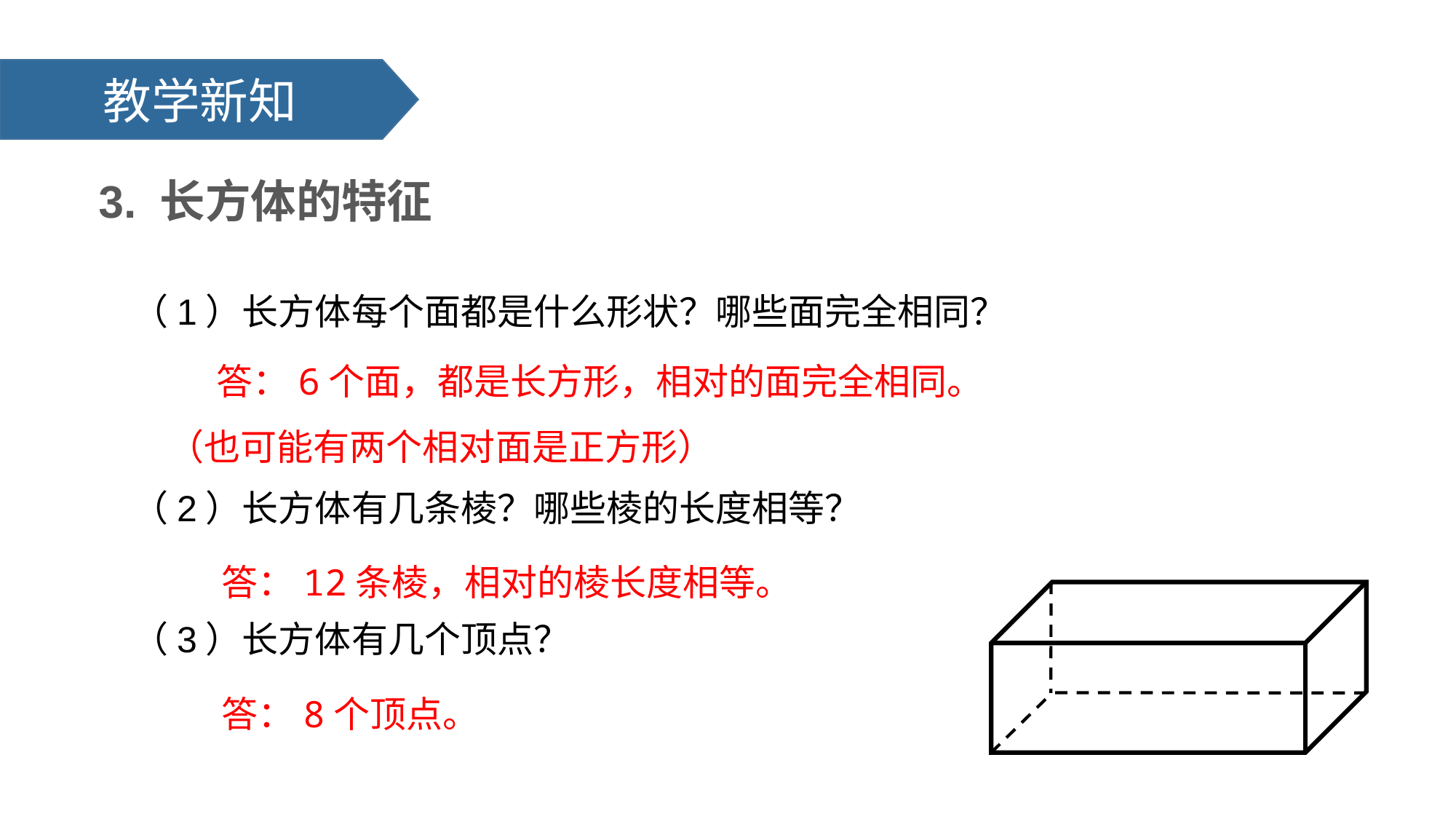

教学新知
3. 长方体的特征
（1）长方体每个面都是什么形状？哪些面完全相同？

（2）长方体有几条棱？哪些棱的长度相等？

（3）长方体有几个顶点？

 答：6个面，都是长方形，相对的面完全相同。（也可能有两个相对面是正方形）
答：12条棱，相对的棱长度相等。

答：8个顶点。